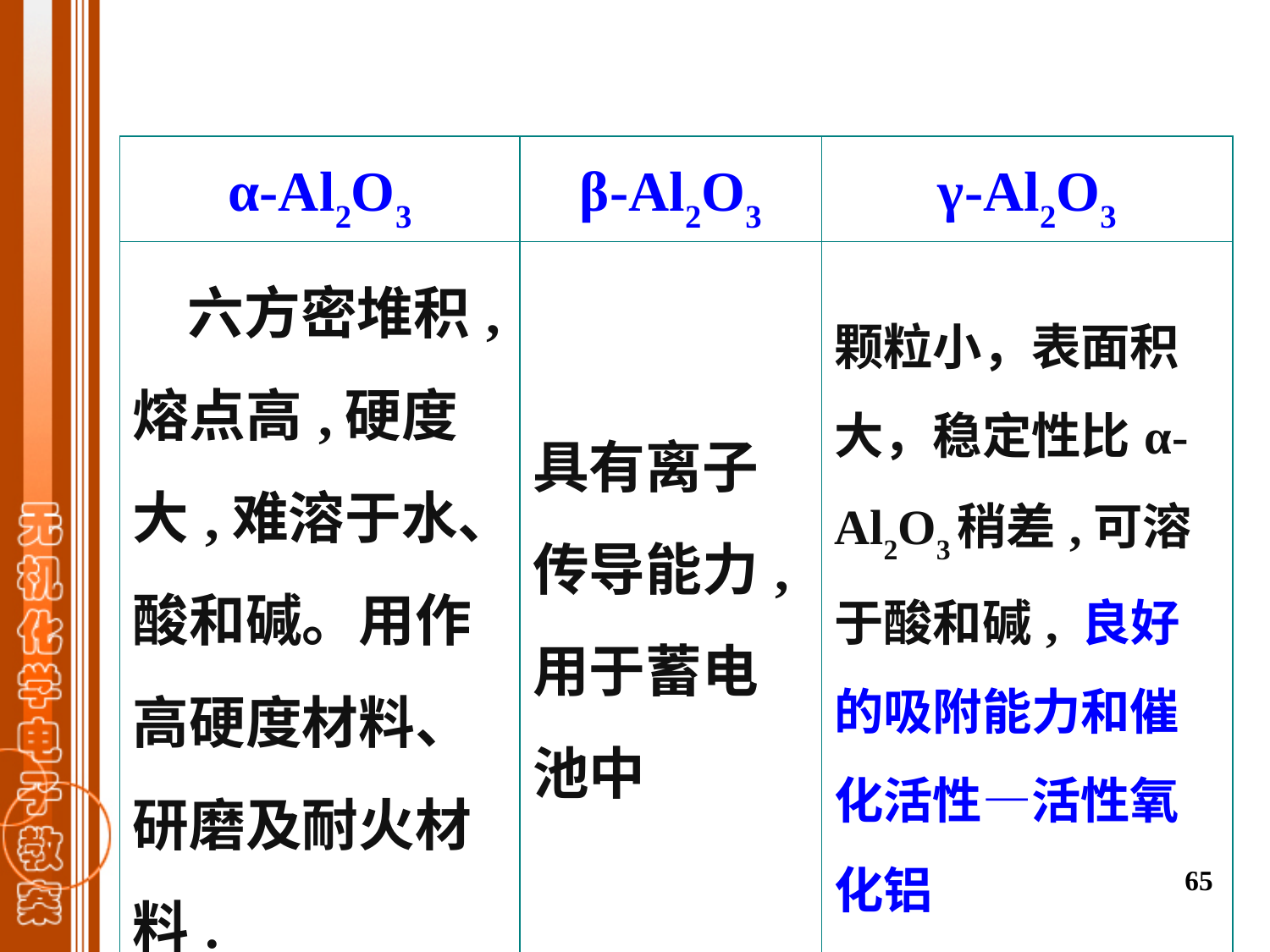

| α-Al2O3 | β-Al2O3 | γ-Al2O3 |
| --- | --- | --- |
| 六方密堆积,熔点高,硬度大,难溶于水、酸和碱。用作高硬度材料、研磨及耐火材料. | 具有离子传导能力,用于蓄电池中 | 颗粒小，表面积大，稳定性比α-Al2O3稍差,可溶于酸和碱, 良好的吸附能力和催化活性—活性氧化铝 |
65